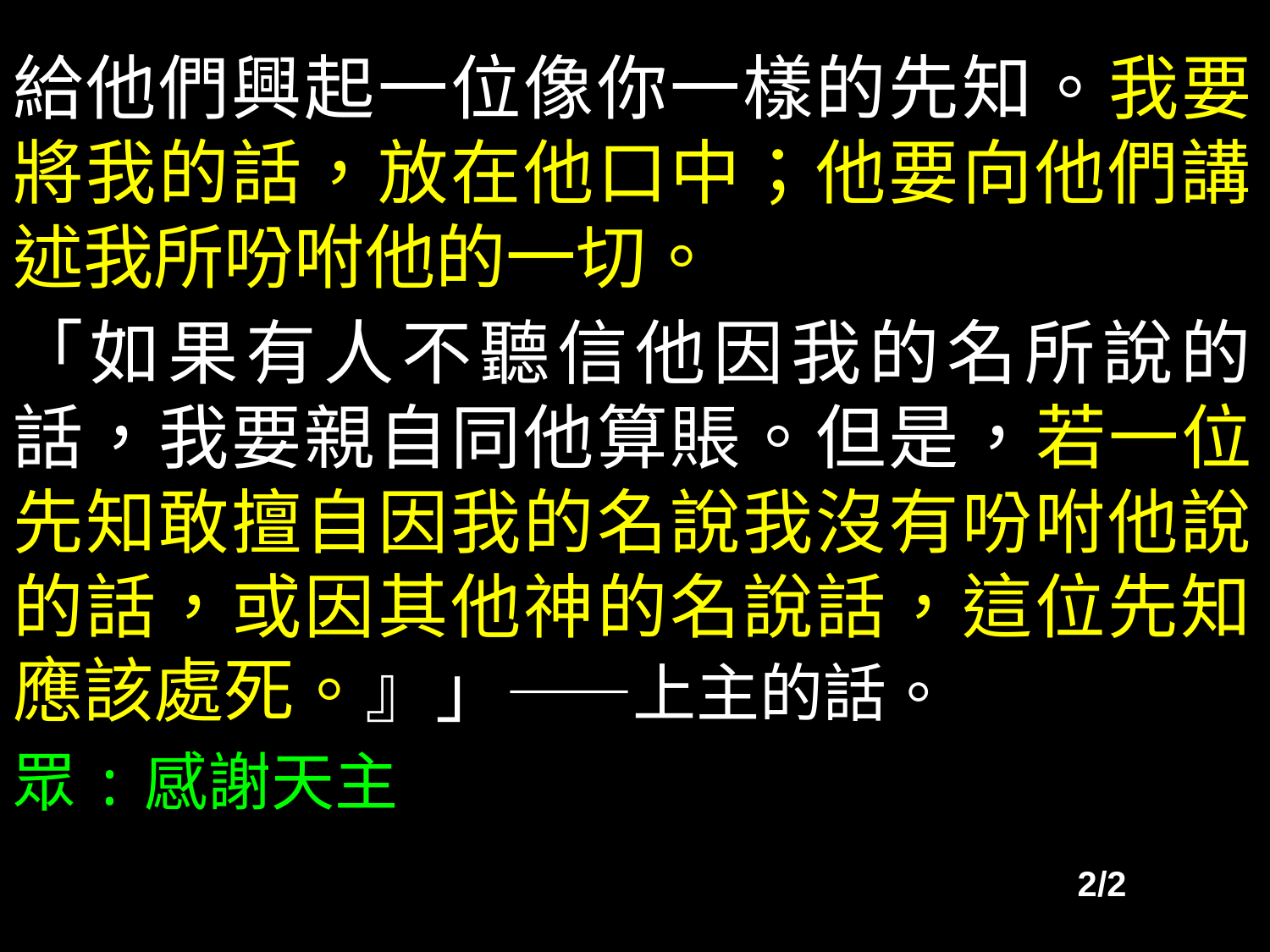

給他們興起一位像你一樣的先知。我要將我的話，放在他口中；他要向他們講述我所吩咐他的一切。
「如果有人不聽信他因我的名所說的話，我要親自同他算賬。但是，若一位先知敢擅自因我的名說我沒有吩咐他說的話，或因其他神的名說話，這位先知應該處死。』」——上主的話。
眾:感謝天主

2/2